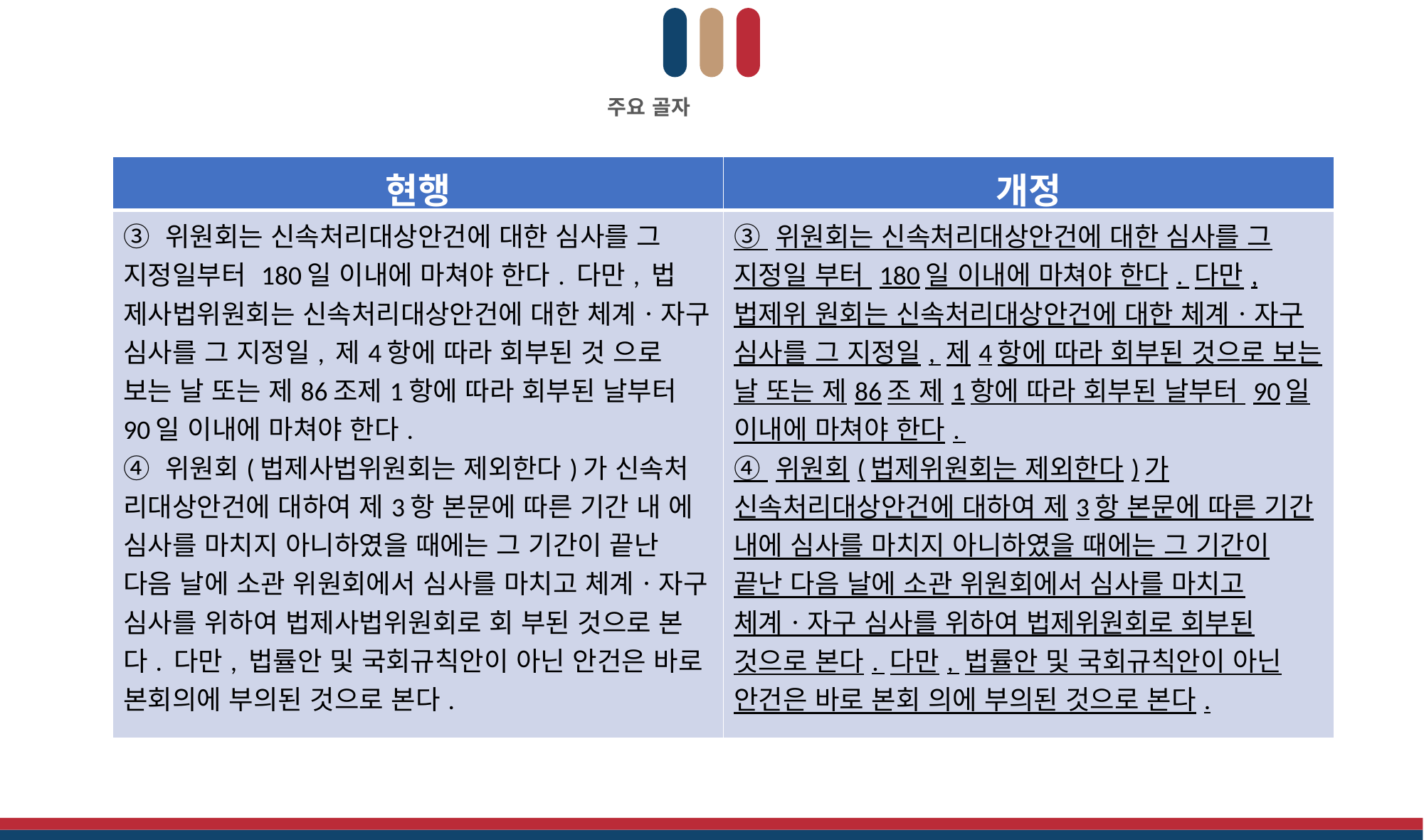

주요 골자

| 현행 | 개정 |
| --- | --- |
| ③ 위원회는 신속처리대상안건에 대한 심사를 그 지정일부터 180일 이내에 마쳐야 한다. 다만, 법 제사법위원회는 신속처리대상안건에 대한 체계ㆍ자구 심사를 그 지정일, 제4항에 따라 회부된 것 으로 보는 날 또는 제86조제1항에 따라 회부된 날부터 90일 이내에 마쳐야 한다. ④ 위원회(법제사법위원회는 제외한다)가 신속처 리대상안건에 대하여 제3항 본문에 따른 기간 내 에 심사를 마치지 아니하였을 때에는 그 기간이 끝난 다음 날에 소관 위원회에서 심사를 마치고 체계ㆍ자구 심사를 위하여 법제사법위원회로 회 부된 것으로 본다. 다만, 법률안 및 국회규칙안이 아닌 안건은 바로 본회의에 부의된 것으로 본다. | ③ 위원회는 신속처리대상안건에 대한 심사를 그 지정일 부터 180일 이내에 마쳐야 한다. 다만, 법제위 원회는 신속처리대상안건에 대한 체계ㆍ자구 심사를 그 지정일, 제4항에 따라 회부된 것으로 보는 날 또는 제86조 제1항에 따라 회부된 날부터 90일 이내에 마쳐야 한다. ④ 위원회(법제위원회는 제외한다)가 신속처리대상안건에 대하여 제3항 본문에 따른 기간 내에 심사를 마치지 아니하였을 때에는 그 기간이 끝난 다음 날에 소관 위원회에서 심사를 마치고 체계ㆍ자구 심사를 위하여 법제위원회로 회부된 것으로 본다. 다만, 법률안 및 국회규칙안이 아닌 안건은 바로 본회 의에 부의된 것으로 본다. |